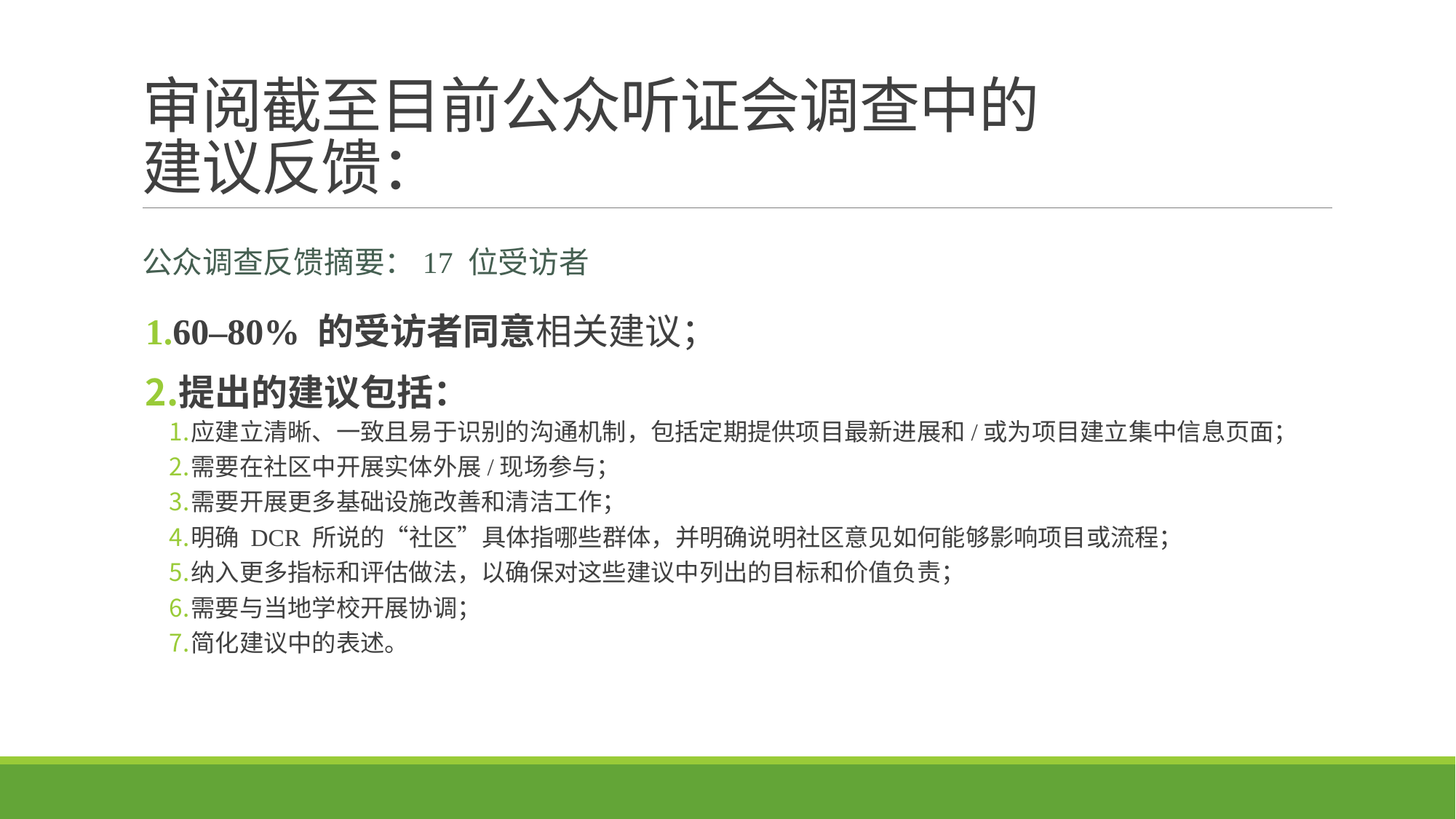

# 审阅截至目前公众听证会调查中的 建议反馈：
公众调查反馈摘要：17 位受访者
60–80% 的受访者同意相关建议；
提出的建议包括：
应建立清晰、一致且易于识别的沟通机制，包括定期提供项目最新进展和/或为项目建立集中信息页面；
需要在社区中开展实体外展/现场参与；
需要开展更多基础设施改善和清洁工作；
明确 DCR 所说的“社区”具体指哪些群体，并明确说明社区意见如何能够影响项目或流程；
纳入更多指标和评估做法，以确保对这些建议中列出的目标和价值负责；
需要与当地学校开展协调；
简化建议中的表述。